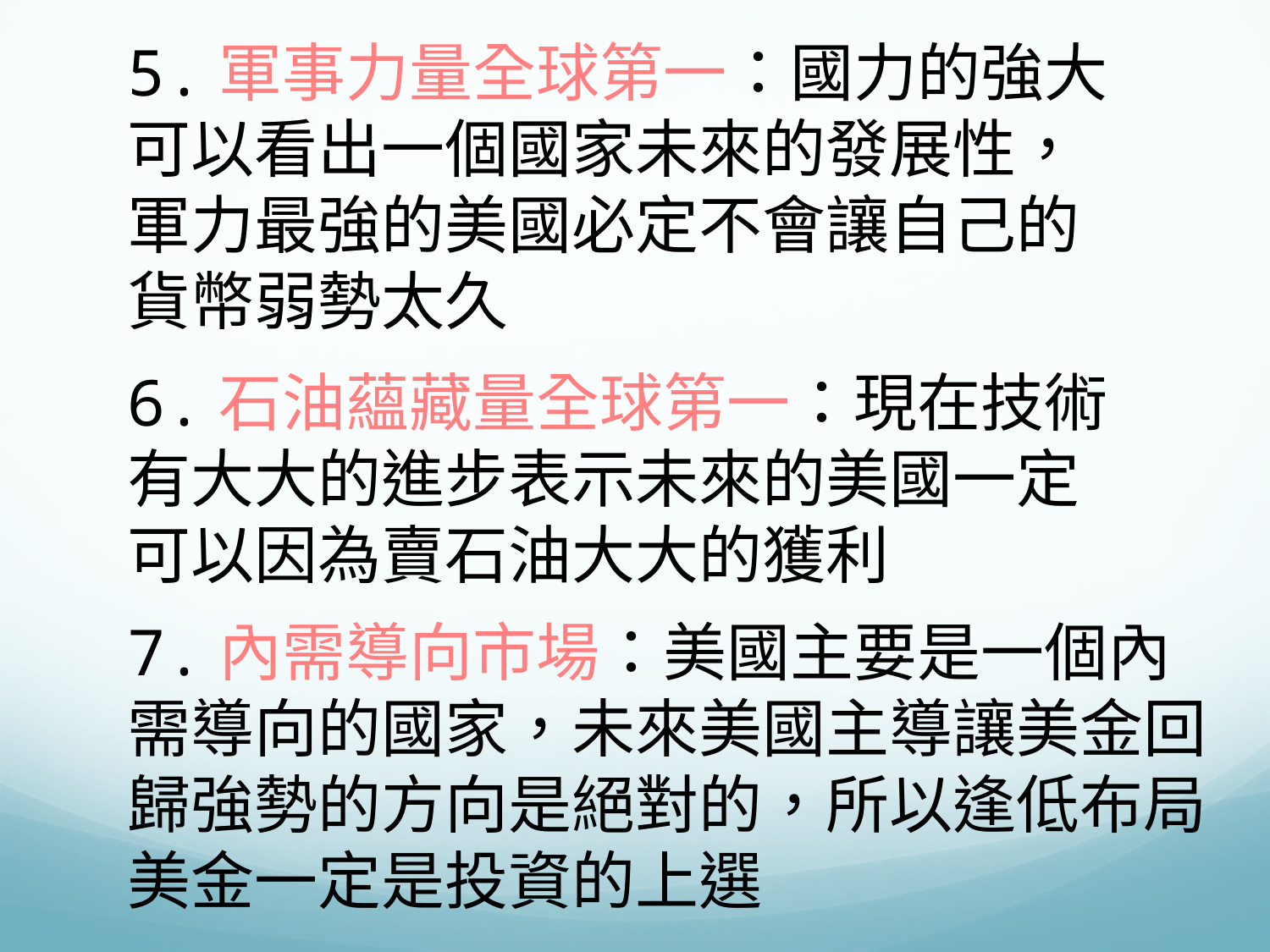

5.軍事力量全球第一：國力的強大可以看出一個國家未來的發展性，軍力最強的美國必定不會讓自己的貨幣弱勢太久
6.石油蘊藏量全球第一：現在技術有大大的進步表示未來的美國一定可以因為賣石油大大的獲利

7.內需導向市場：美國主要是一個內需導向的國家，未來美國主導讓美金回歸強勢的方向是絕對的，所以逢低布局美金一定是投資的上選